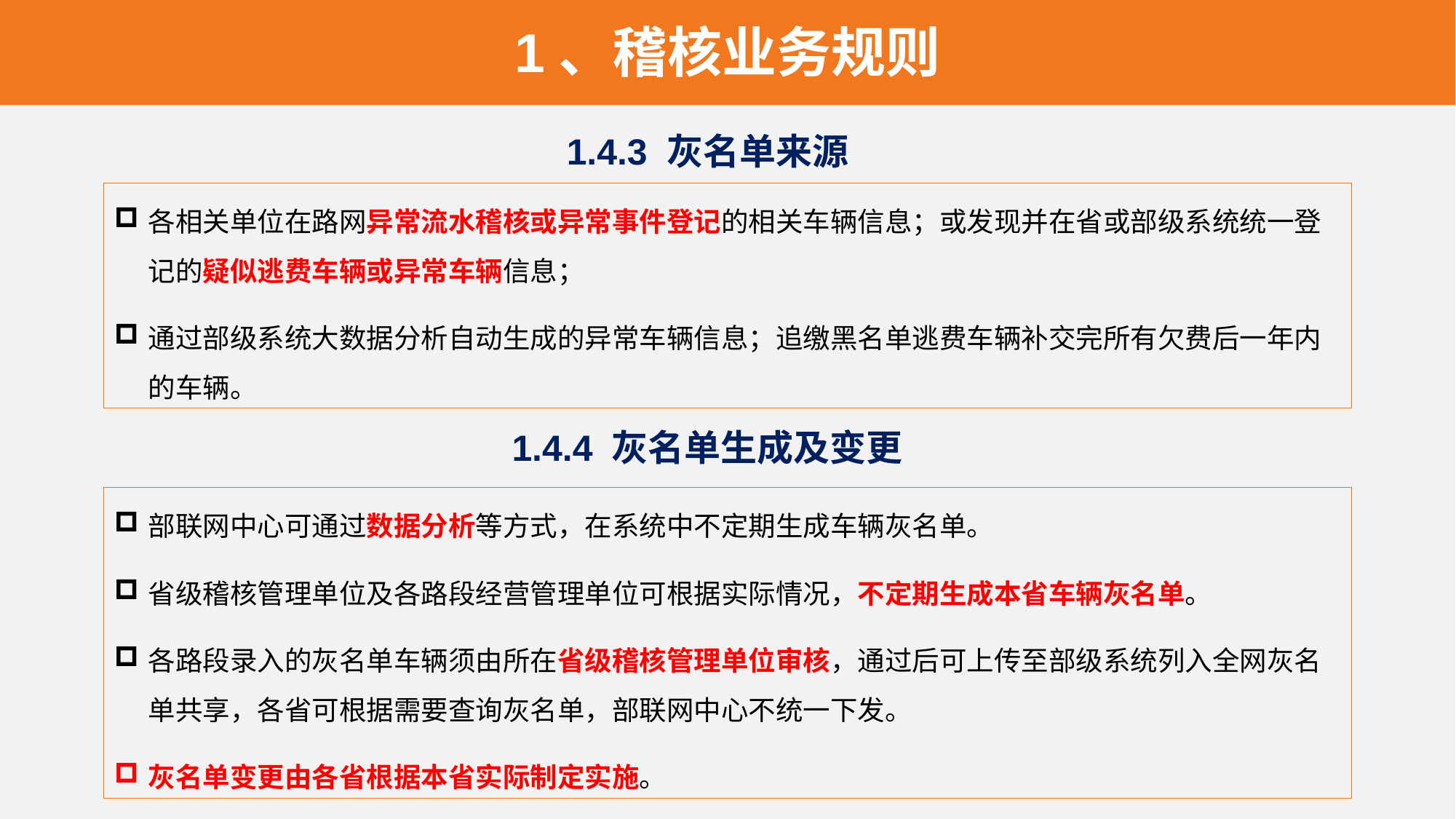

1、稽核业务规则
1.4.3 灰名单来源
各相关单位在路网异常流水稽核或异常事件登记的相关车辆信息；或发现并在省或部级系统统一登记的疑似逃费车辆或异常车辆信息；
通过部级系统大数据分析自动生成的异常车辆信息；追缴黑名单逃费车辆补交完所有欠费后一年内的车辆。
1.4.4 灰名单生成及变更
部联网中心可通过数据分析等方式，在系统中不定期生成车辆灰名单。
省级稽核管理单位及各路段经营管理单位可根据实际情况，不定期生成本省车辆灰名单。
各路段录入的灰名单车辆须由所在省级稽核管理单位审核，通过后可上传至部级系统列入全网灰名单共享，各省可根据需要查询灰名单，部联网中心不统一下发。
灰名单变更由各省根据本省实际制定实施。